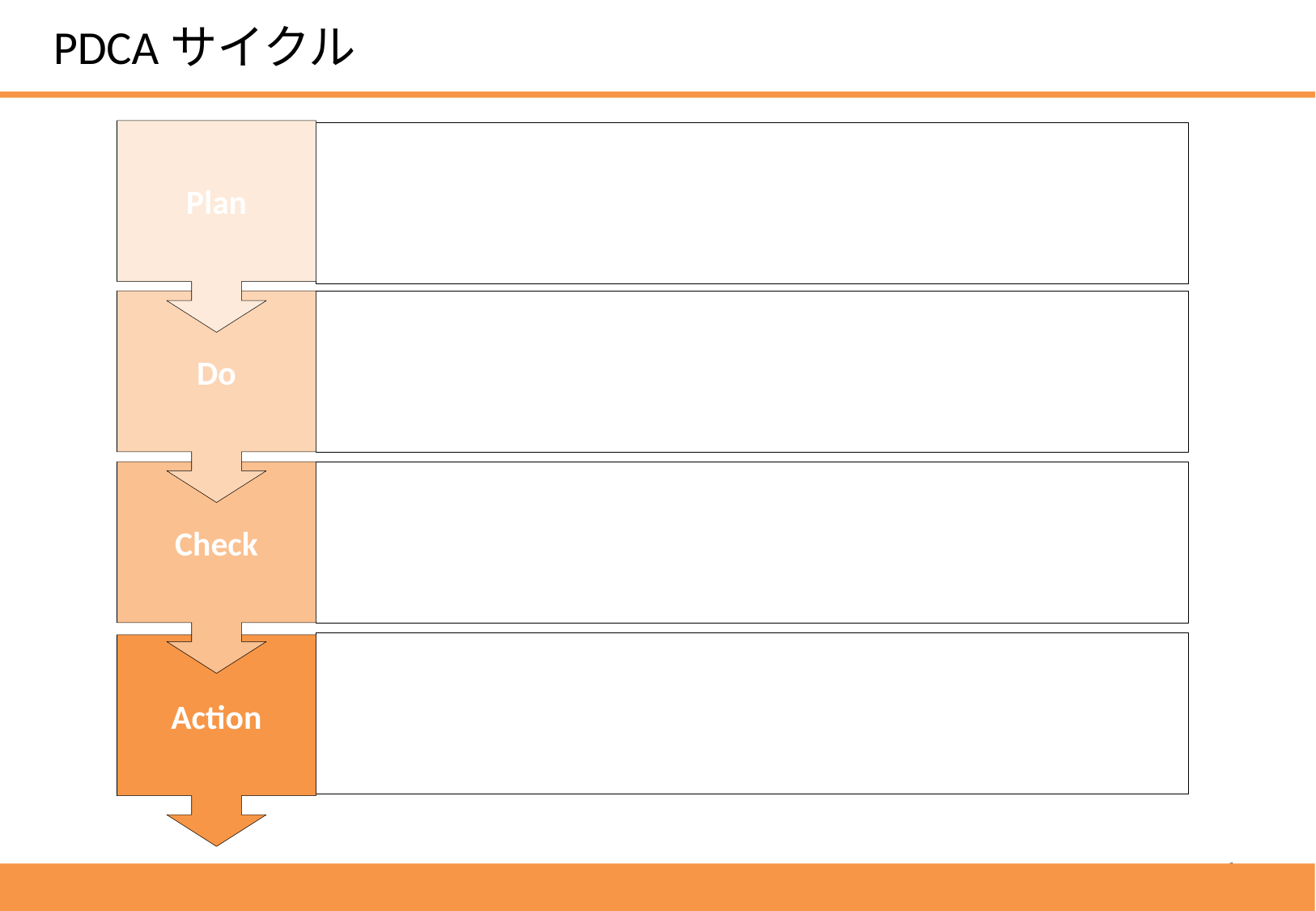

# PDCAサイクル

Plan

Do

Check

Action
1